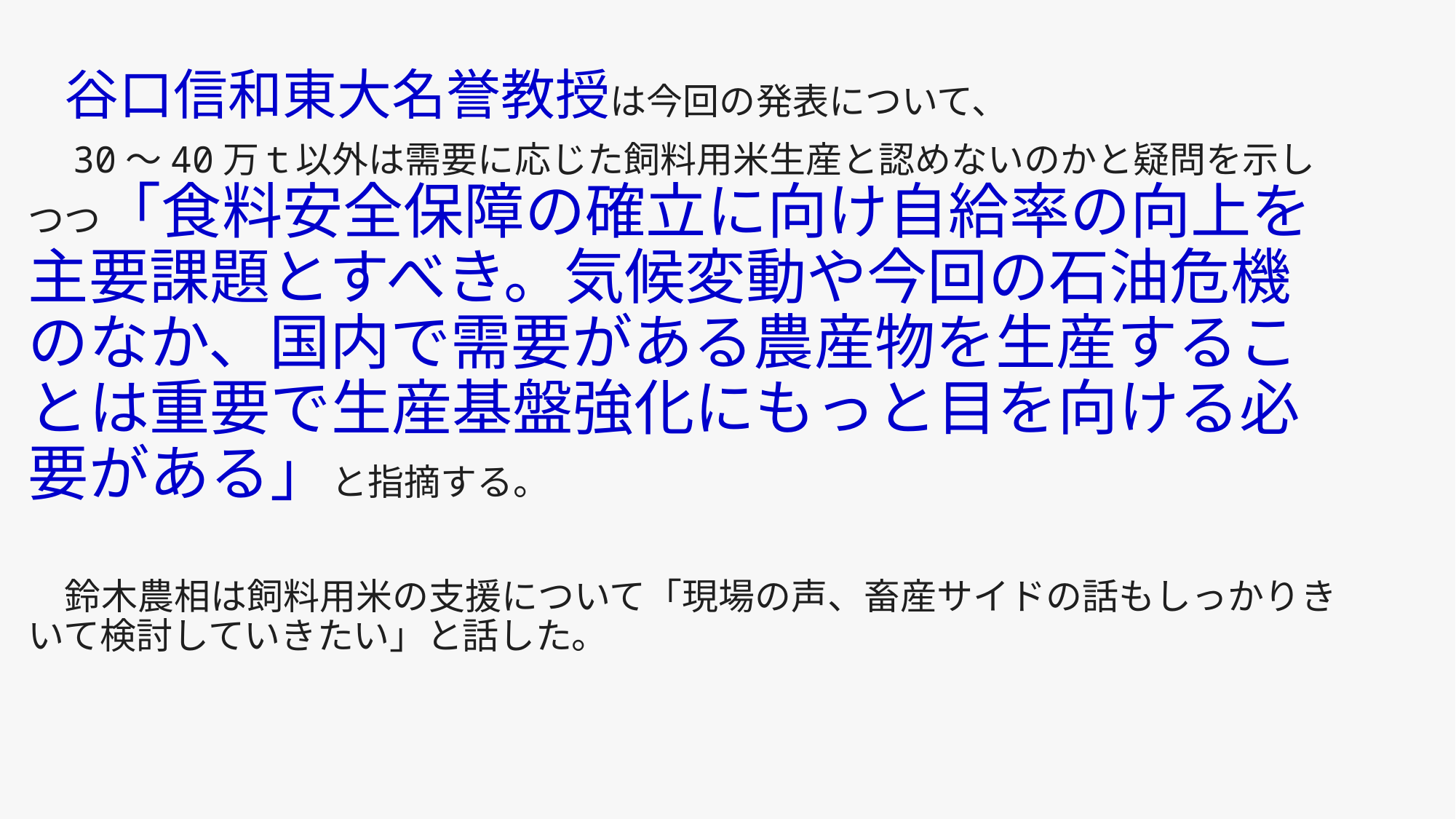

# 谷口信和東大名誉教授は今回の発表について、
　30～40万ｔ以外は需要に応じた飼料用米生産と認めないのかと疑問を示しつつ「食料安全保障の確立に向け自給率の向上を主要課題とすべき。気候変動や今回の石油危機のなか、国内で需要がある農産物を生産することは重要で生産基盤強化にもっと目を向ける必要がある」と指摘する。

　鈴木農相は飼料用米の支援について「現場の声、畜産サイドの話もしっかりきいて検討していきたい」と話した。